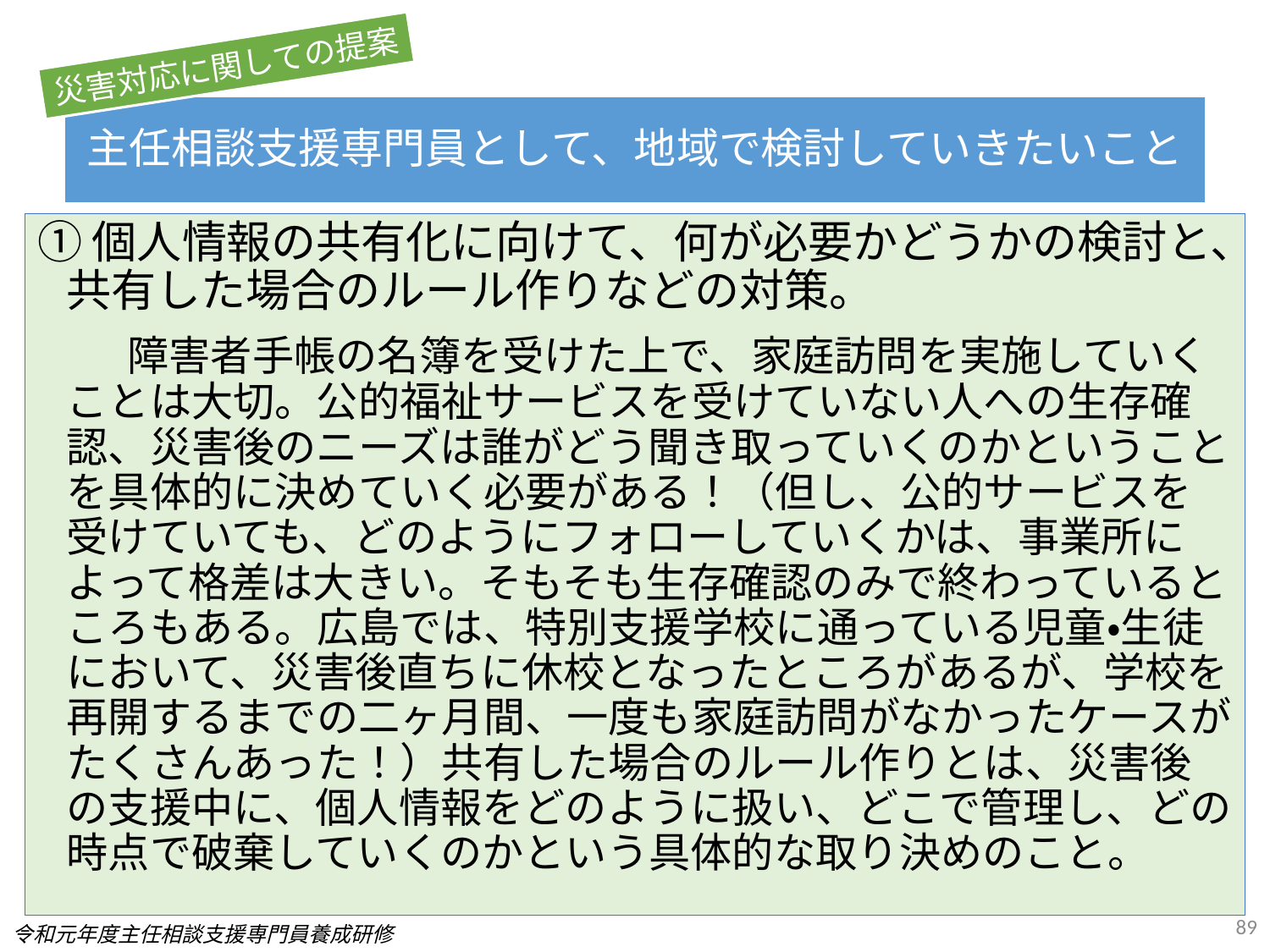

災害対応に関しての提案
# 主任相談支援専門員として、地域で検討していきたいこと
①個人情報の共有化に向けて、何が必要かどうかの検討と、共有した場合のルール作りなどの対策。
　　障害者手帳の名簿を受けた上で、家庭訪問を実施していくことは大切。公的福祉サービスを受けていない人への生存確認、災害後のニーズは誰がどう聞き取っていくのかということを具体的に決めていく必要がある！（但し、公的サービスを受けていても、どのようにフォローしていくかは、事業所によって格差は大きい。そもそも生存確認のみで終わっているところもある。広島では、特別支援学校に通っている児童・生徒において、災害後直ちに休校となったところがあるが、学校を再開するまでの二ヶ月間、一度も家庭訪問がなかったケースがたくさんあった！）共有した場合のルール作りとは、災害後の支援中に、個人情報をどのように扱い、どこで管理し、どの時点で破棄していくのかという具体的な取り決めのこと。
89
令和元年度主任相談支援専門員養成研修